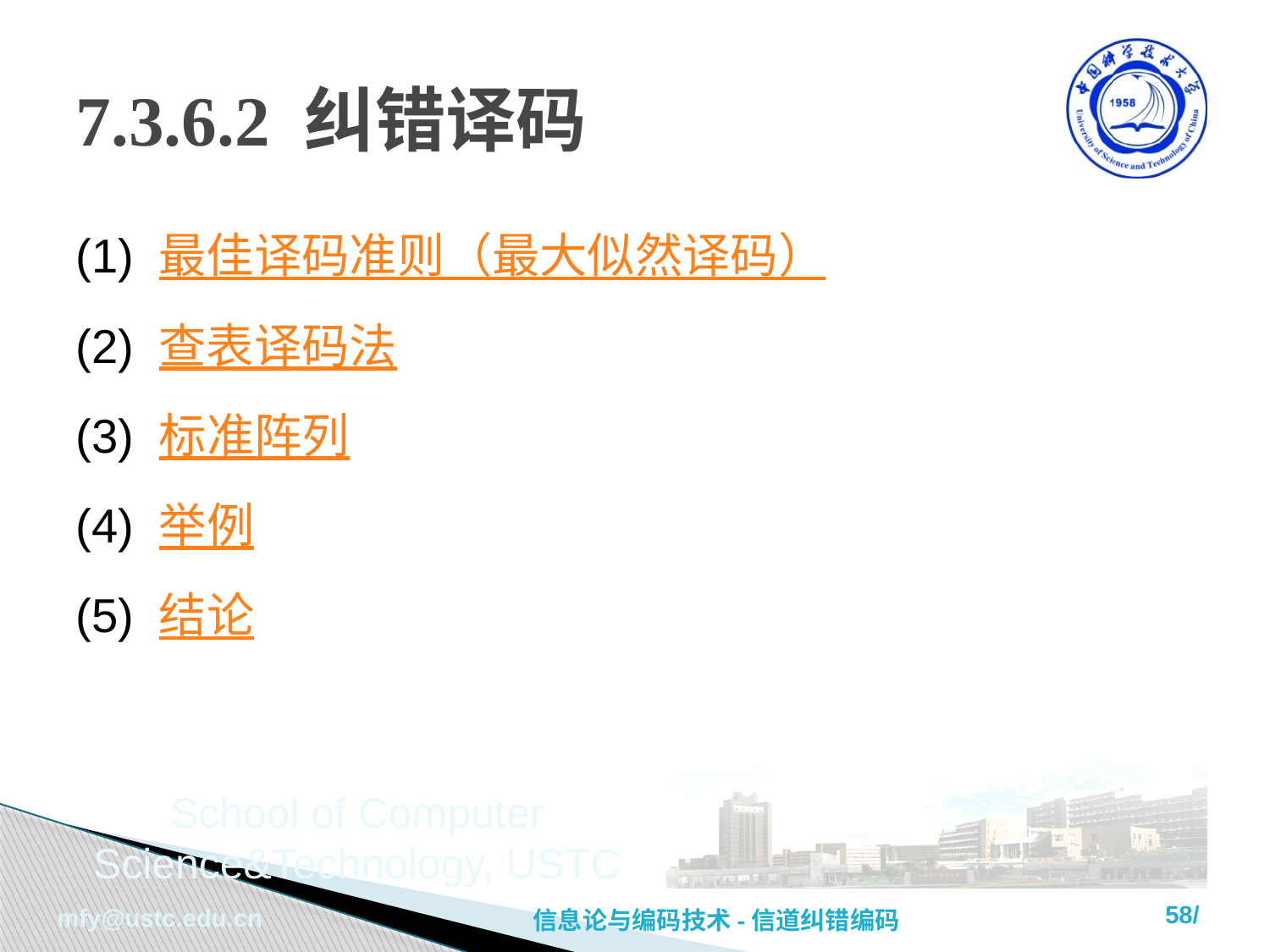

# 7.3.6.2 纠错译码
(1) 最佳译码准则（最大似然译码）
(2) 查表译码法
(3) 标准阵列
(4) 举例
(5) 结论